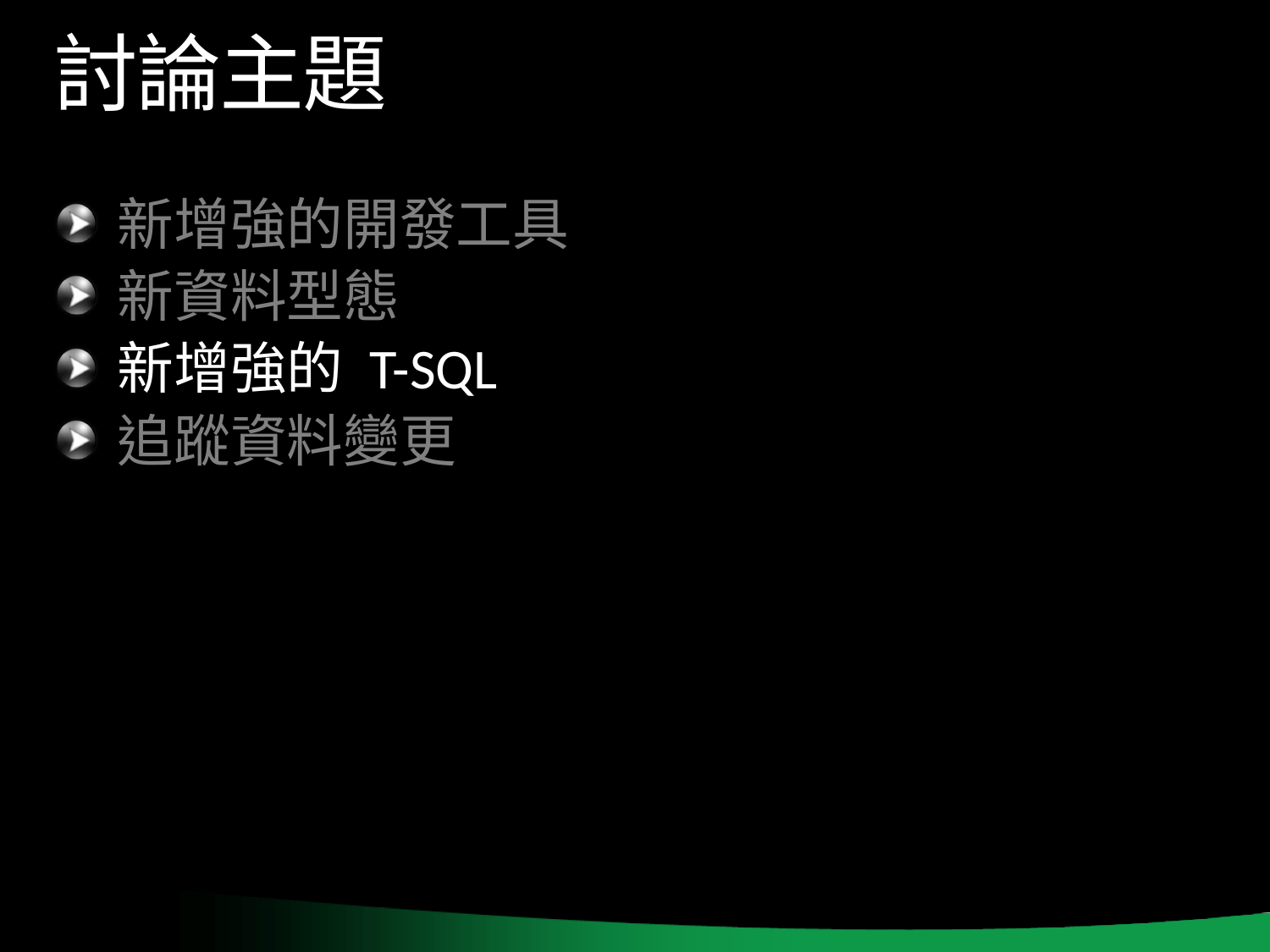

# 討論主題
新增強的開發工具
新資料型態
新增強的 T-SQL
追蹤資料變更